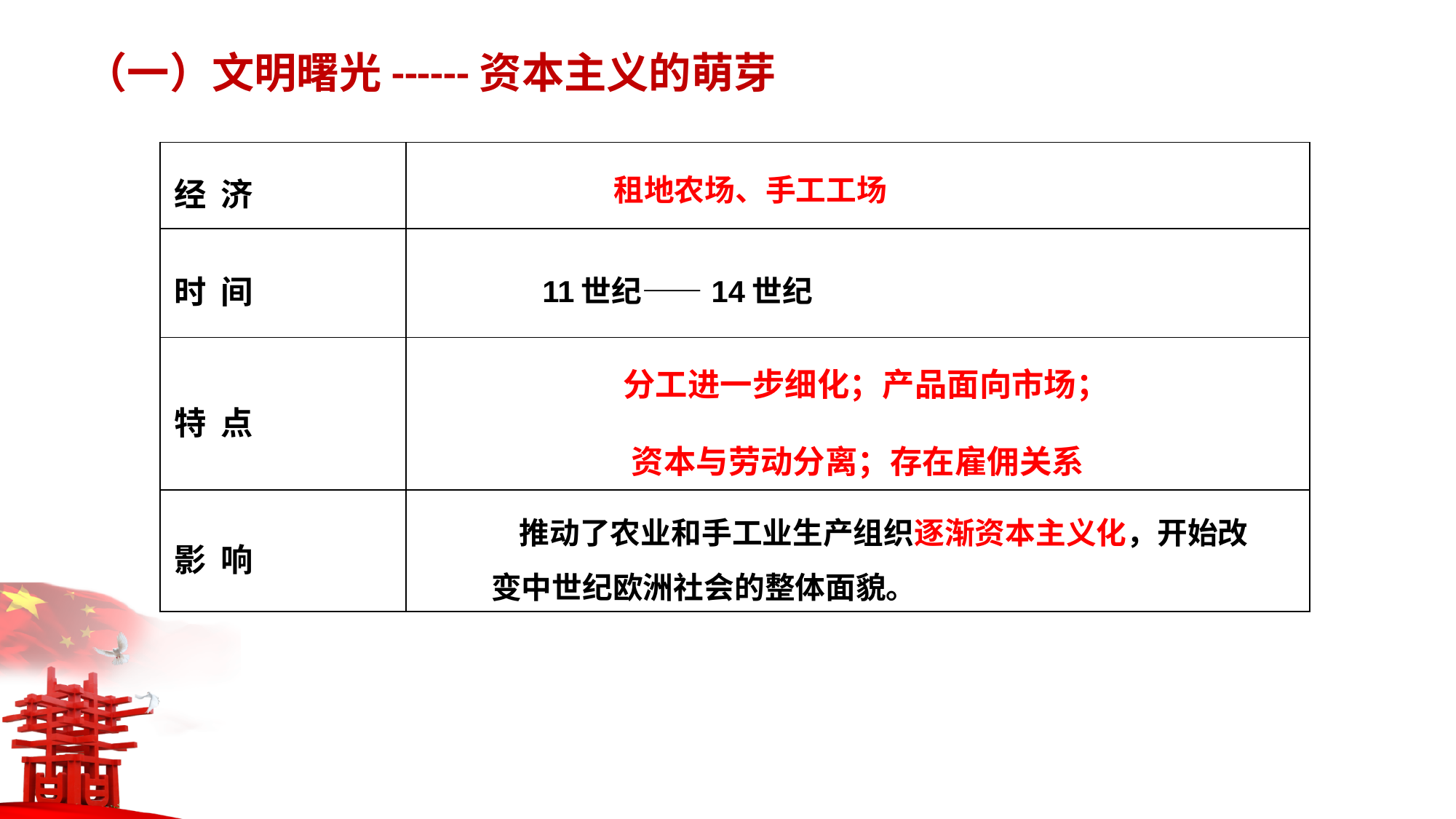

（一）文明曙光------资本主义的萌芽

| 经 济 |  |
| --- | --- |
| 时 间 | 11世纪——14世纪 |
| 特 点 | 分工进一步细化；产品面向市场； 资本与劳动分离；存在雇佣关系 |
| 影 响 |  |
租地农场、手工工场
   推动了农业和手工业生产组织逐渐资本主义化，开始改变中世纪欧洲社会的整体面貌。